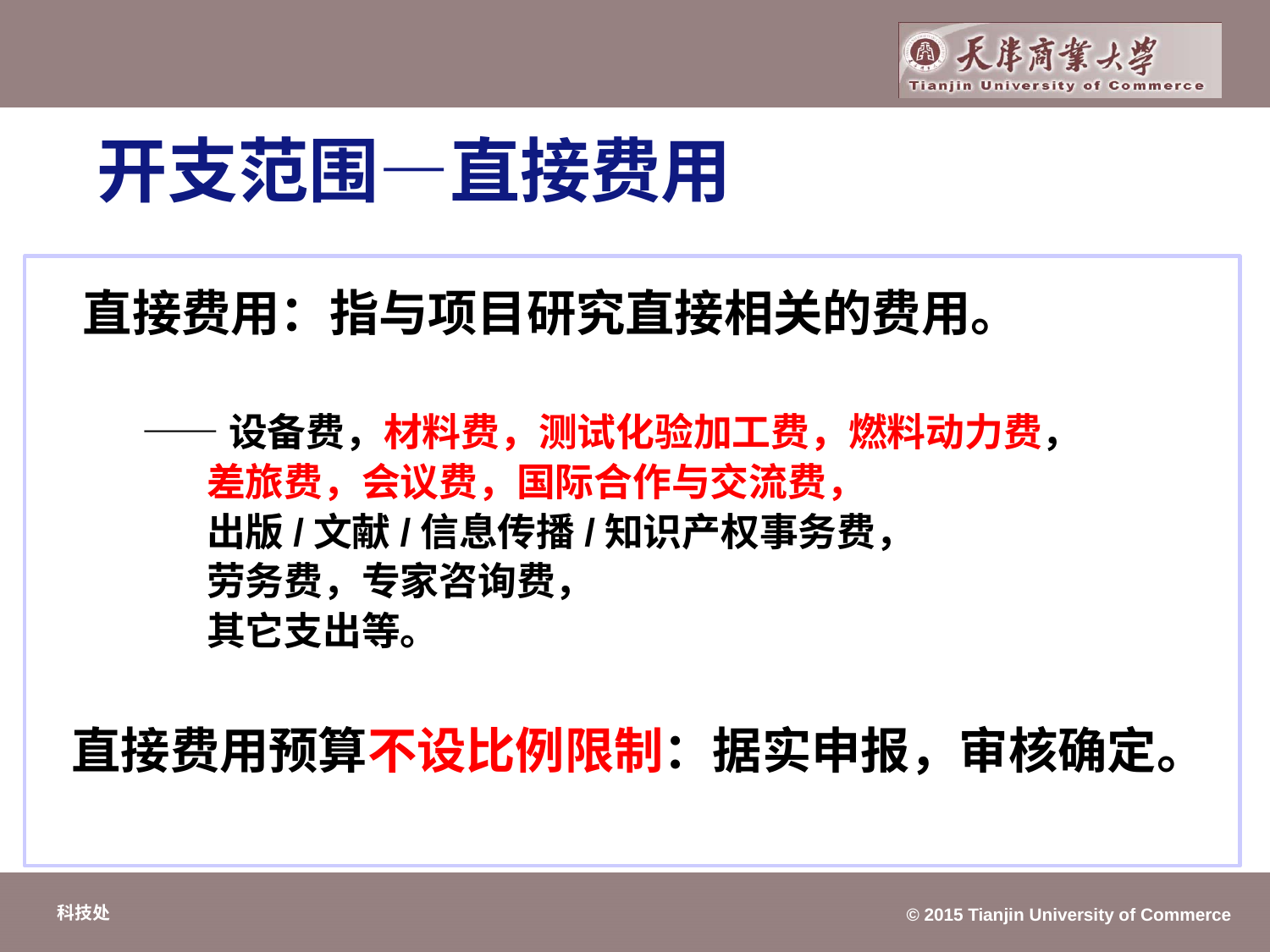

开支范围—直接费用

   直接费用：指与项目研究直接相关的费用。

             ——设备费，材料费，测试化验加工费，燃料动力费，
                  差旅费，会议费，国际合作与交流费，
                  出版/文献/信息传播/知识产权事务费，
                  劳务费，专家咨询费，
                  其它支出等。

  直接费用预算不设比例限制：据实申报，审核确定。